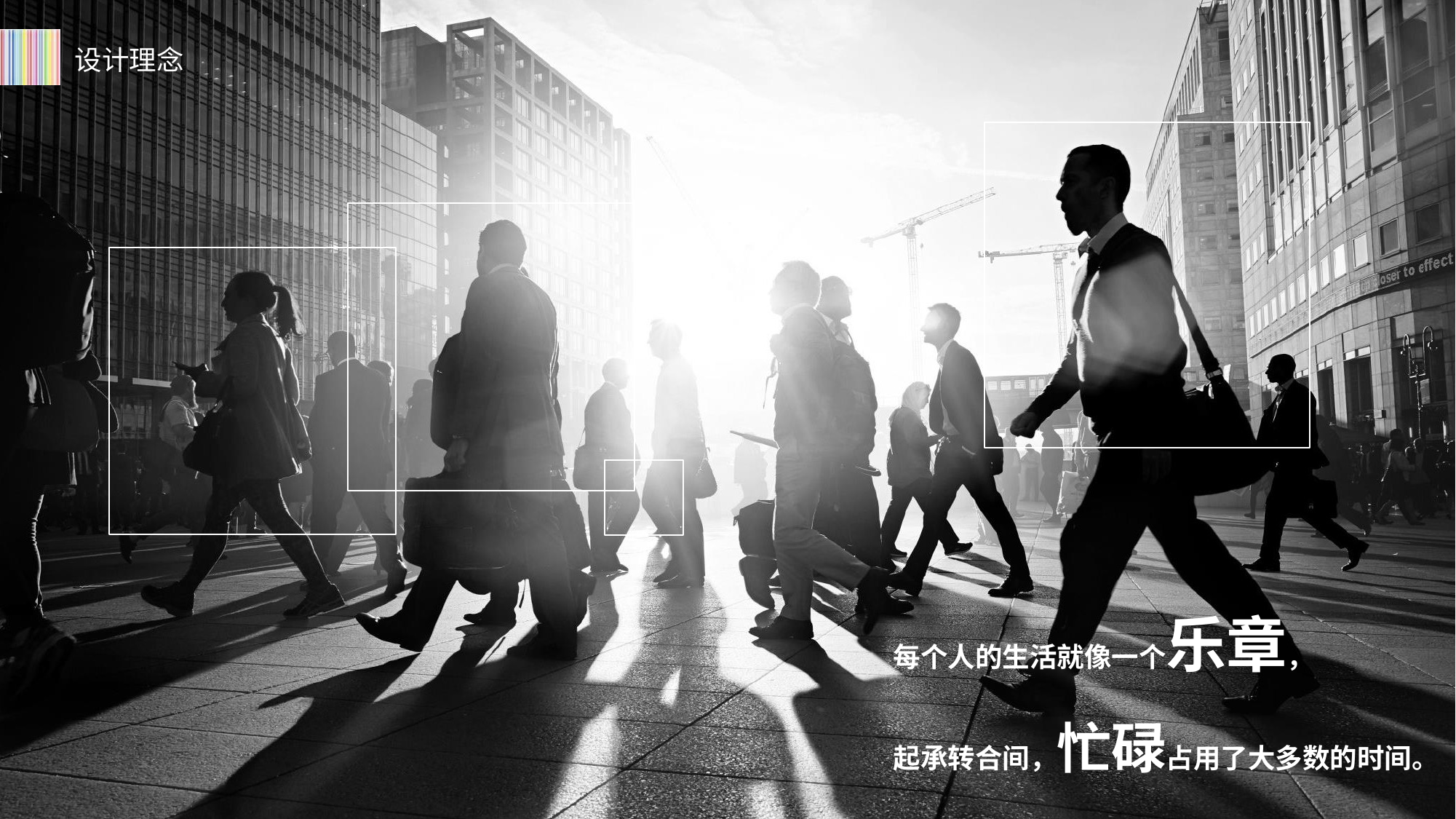

设计理念

每个人的生活就像一个乐章，
起承转合间，忙碌占用了大多数的时间。